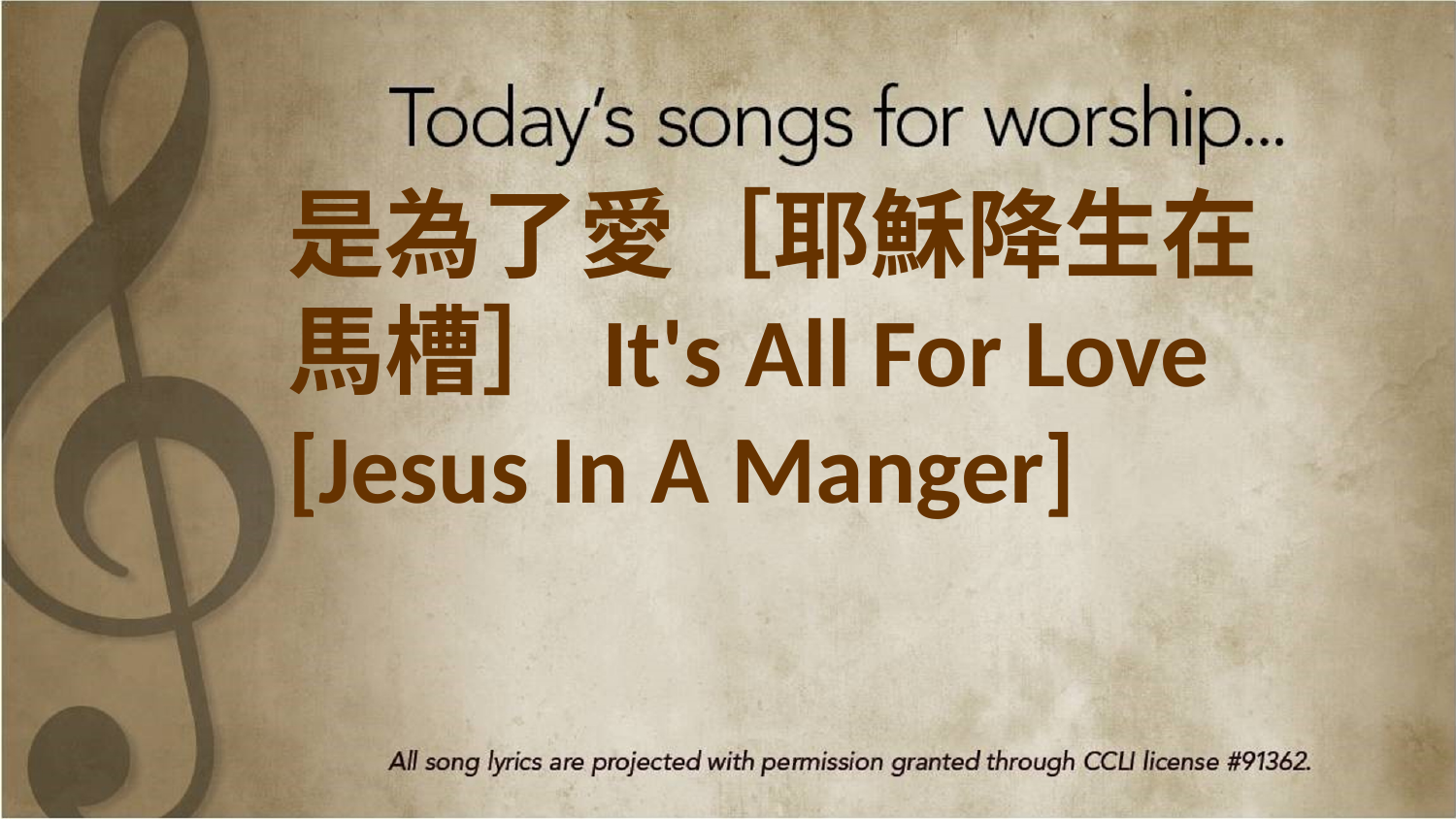

是為了愛［耶穌降生在馬槽］It's All For Love [Jesus In A Manger]